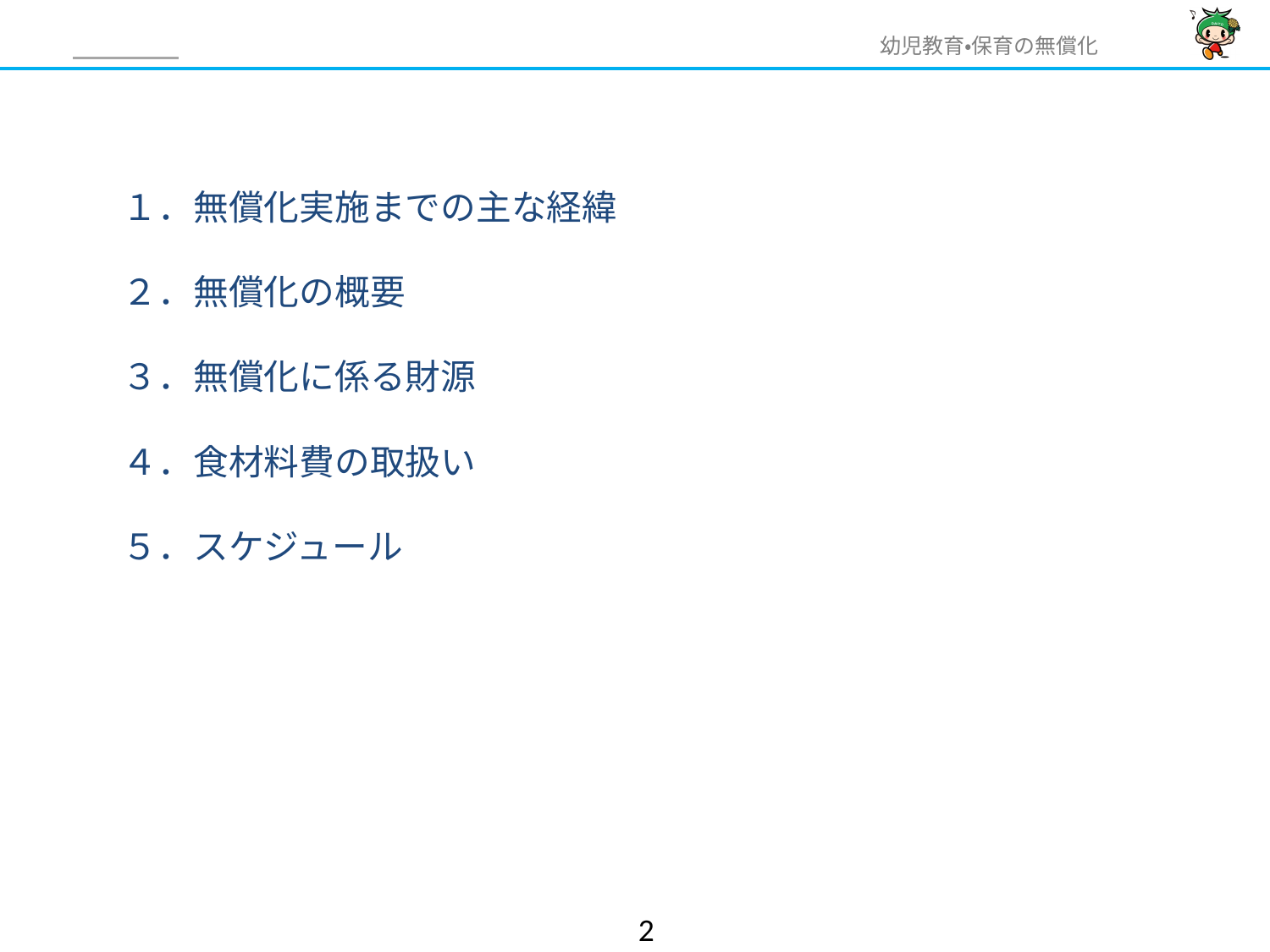

１．無償化実施までの主な経緯

　２．無償化の概要

　３．無償化に係る財源

　４．食材料費の取扱い

　５．スケジュール

#
2